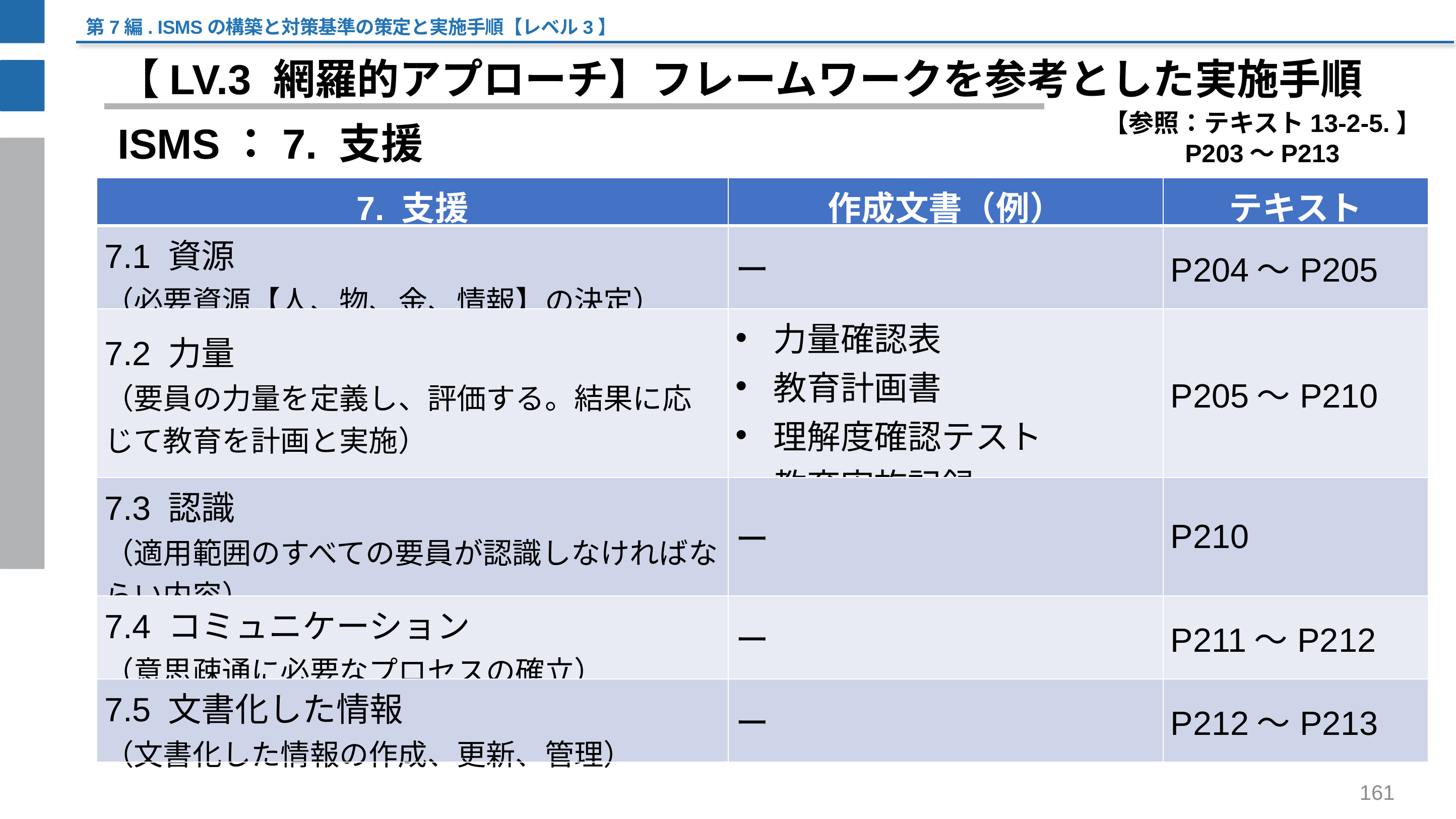

第7編. ISMSの構築と対策基準の策定と実施手順【レベル3】
【LV.3 網羅的アプローチ】フレームワークを参考とした実施手順
【参照：テキスト13-2-5.】
P203～P213
ISMS：7. 支援
| 7. 支援 | 作成文書（例） | テキスト |
| --- | --- | --- |
| 7.1 資源 （必要資源【人、物、金、情報】の決定） | ー | P204～P205 |
| 7.2 力量 （要員の力量を定義し、評価する。結果に応じて教育を計画と実施） | 力量確認表 教育計画書 理解度確認テスト 教育実施記録 | P205～P210 |
| 7.3 認識 （適用範囲のすべての要員が認識しなければならい内容） | ー | P210 |
| 7.4 コミュニケーション （意思疎通に必要なプロセスの確立） | ー | P211～P212 |
| 7.5 文書化した情報 （文書化した情報の作成、更新、管理） | ー | P212～P213 |
161